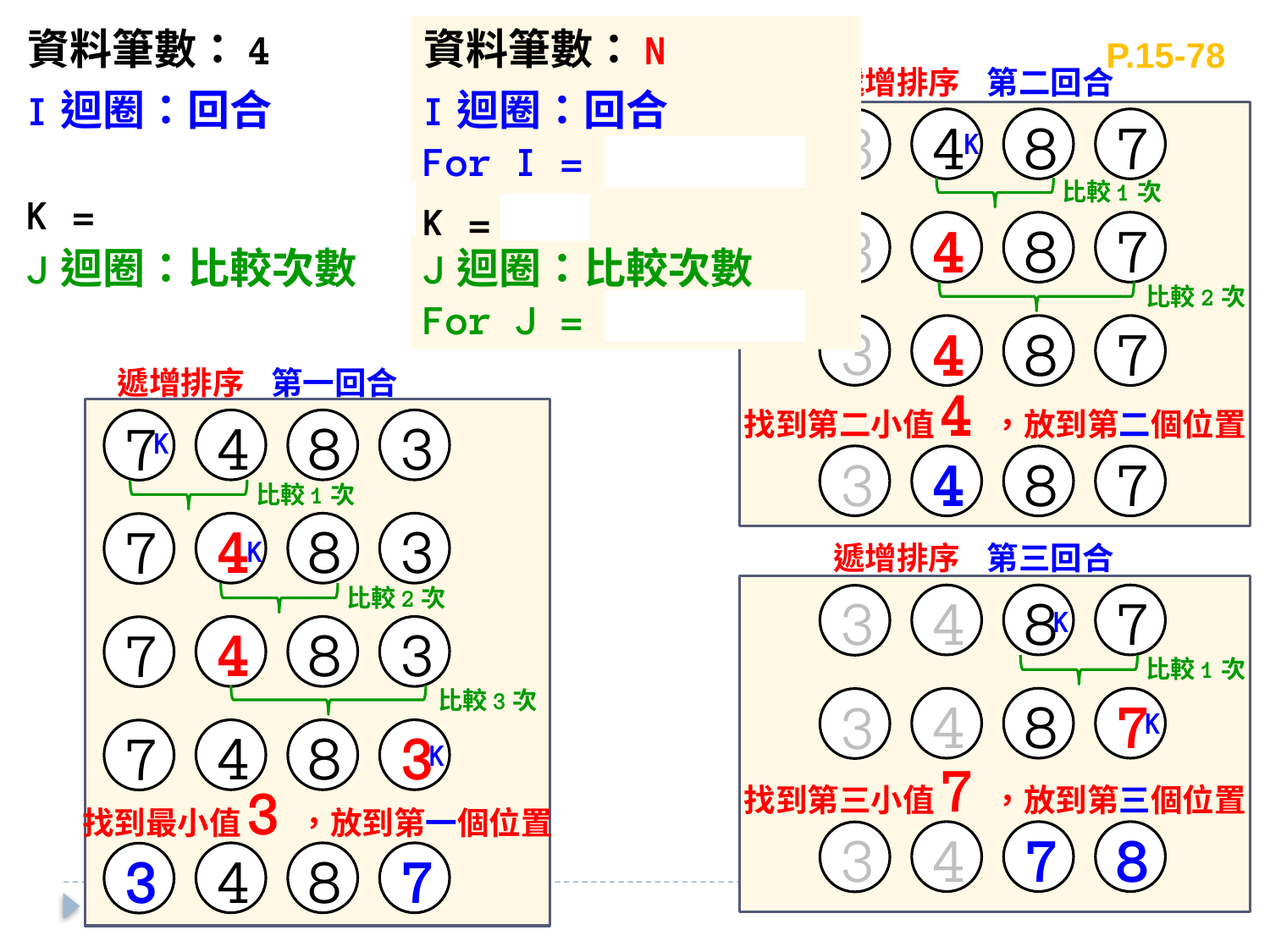

資料筆數：4
資料筆數：N
P.15-78
遞增排序
第二回合
I迴圈：回合
For I = 1 to 3
I迴圈：回合
For I = 1 to N-1

4
8
7
3
K

比較1次
K = I
K = I

4
8
7
3
J迴圈：比較次數
For J = K+1 to 4
J迴圈：比較次數
For J = K+1 to N
比較2次

3
4
8
7
遞增排序
第一回合
找到第二小值4，放到第二個位置

4
8
3
7
K

3
4
8
7
比較1次
4
8
3
7
K
遞增排序
第三回合

比較2次
4
8
7
3
K

4
8
3
7
比較1次
比較3次
4
8
7
3
K
4
8
3
7
K
找到第三小值7，放到第三個位置
找到最小值3，放到第一個位置
4
7
8
3
4
8
7
3
11